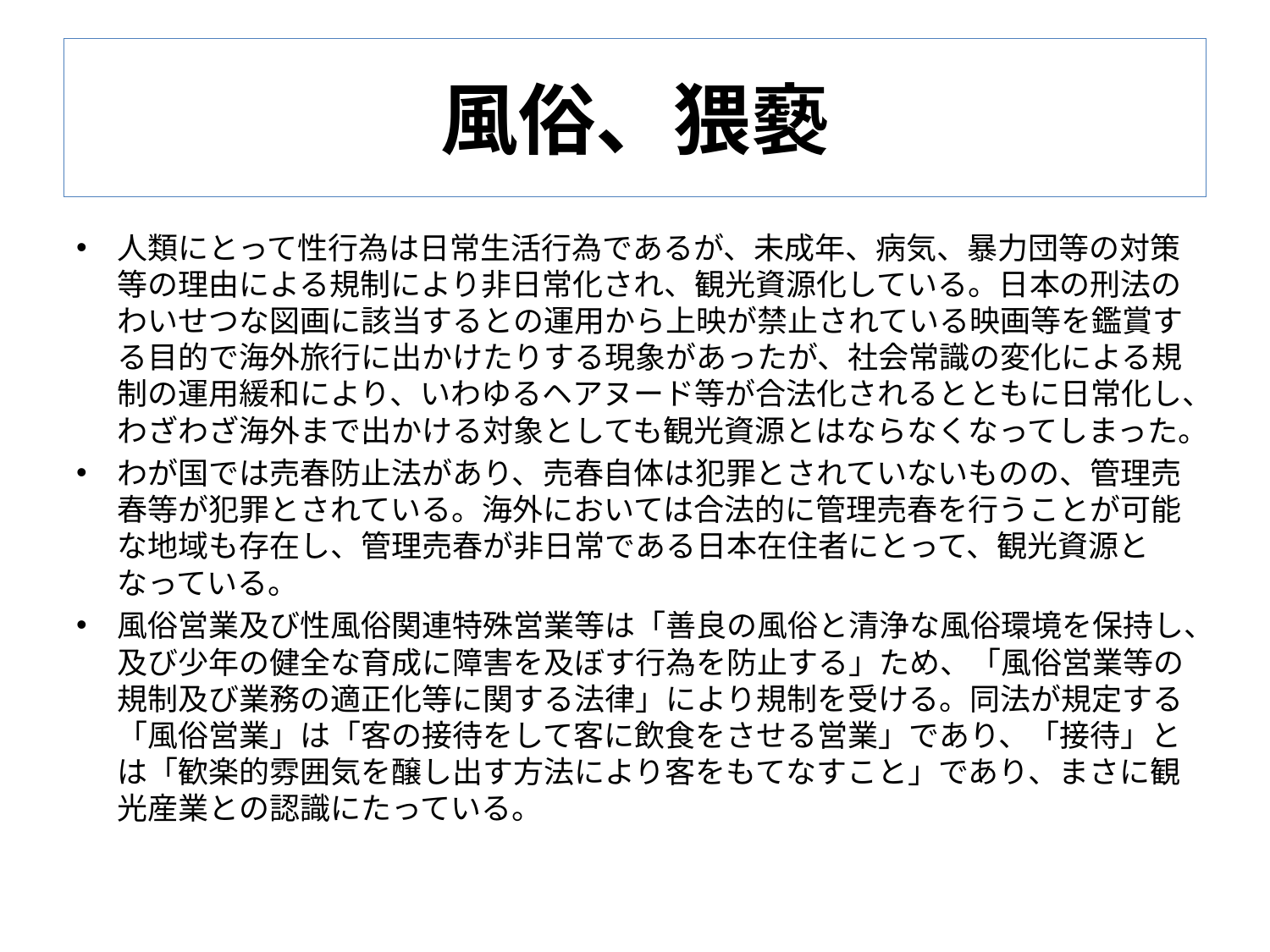

# 風俗、猥褻
人類にとって性行為は日常生活行為であるが、未成年、病気、暴力団等の対策等の理由による規制により非日常化され、観光資源化している。日本の刑法のわいせつな図画に該当するとの運用から上映が禁止されている映画等を鑑賞する目的で海外旅行に出かけたりする現象があったが、社会常識の変化による規制の運用緩和により、いわゆるヘアヌード等が合法化されるとともに日常化し、わざわざ海外まで出かける対象としても観光資源とはならなくなってしまった。
わが国では売春防止法があり、売春自体は犯罪とされていないものの、管理売春等が犯罪とされている。海外においては合法的に管理売春を行うことが可能な地域も存在し、管理売春が非日常である日本在住者にとって、観光資源となっている。
風俗営業及び性風俗関連特殊営業等は「善良の風俗と清浄な風俗環境を保持し、及び少年の健全な育成に障害を及ぼす行為を防止する」ため、「風俗営業等の規制及び業務の適正化等に関する法律」により規制を受ける。同法が規定する「風俗営業」は「客の接待をして客に飲食をさせる営業」であり、「接待」とは「歓楽的雰囲気を醸し出す方法により客をもてなすこと」であり、まさに観光産業との認識にたっている。